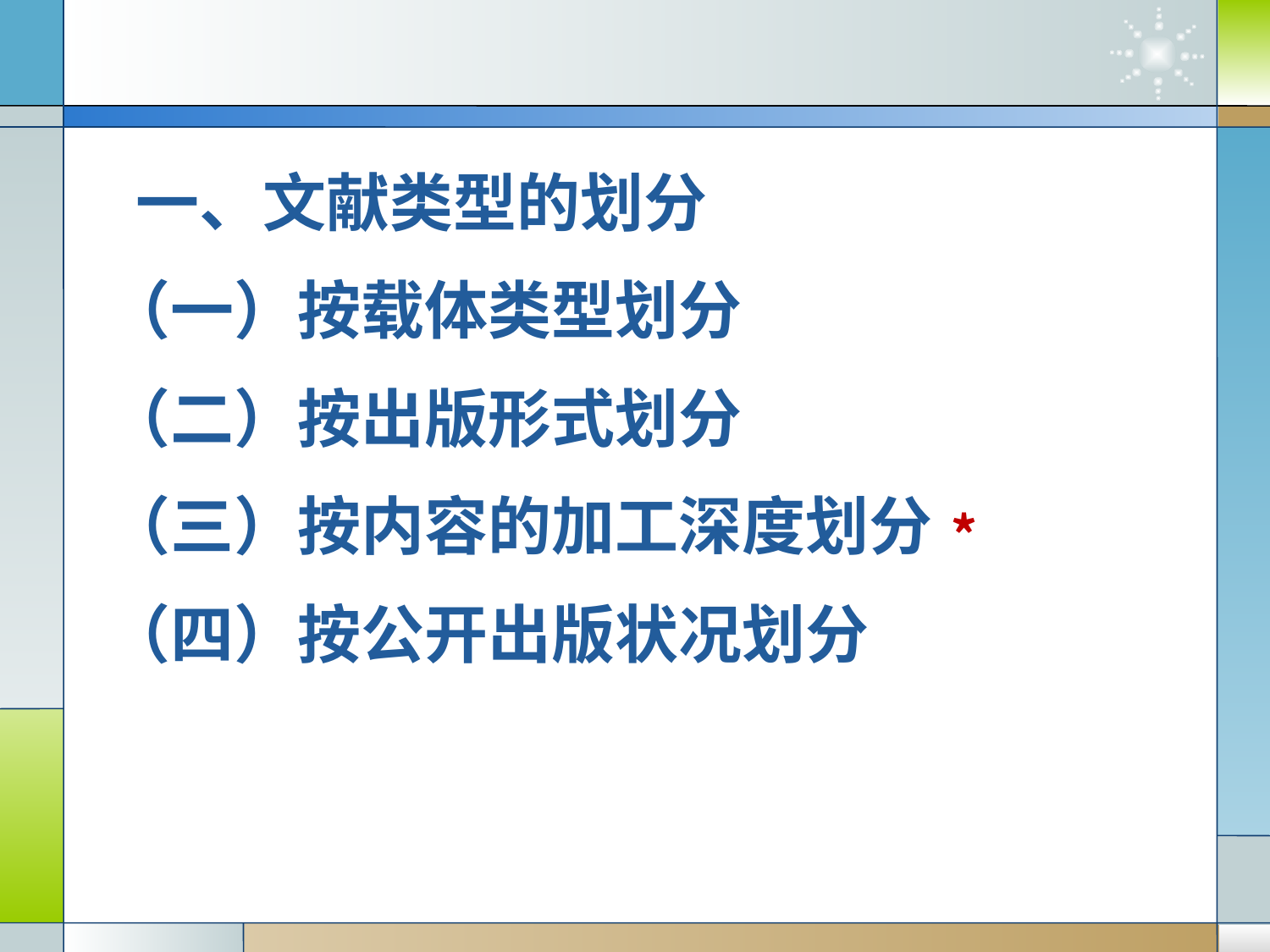

一、文献类型的划分
 （一）按载体类型划分
 （二）按出版形式划分
 （三）按内容的加工深度划分﹡
 （四）按公开出版状况划分